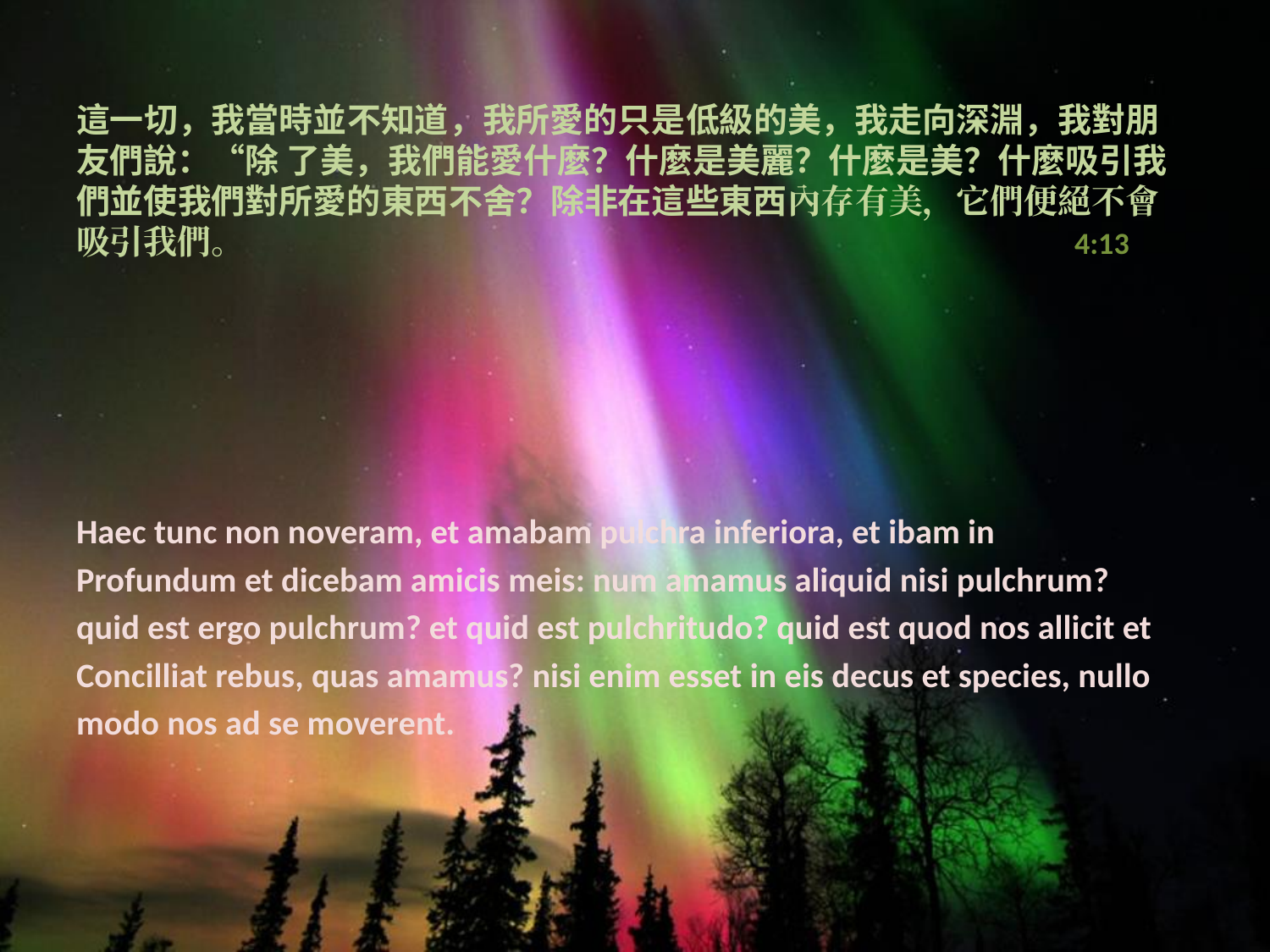

# 這一切，我當時並不知道，我所愛的只是低級的美，我走向深淵，我對朋友們說：“除 了美，我們能愛什麼？什麼是美麗？什麼是美？什麼吸引我們並使我們對所愛的東西不舍？除非在這些東西內存有美，它們便絕不會吸引我們。                                                                                                 4:13

Haec tunc non noveram, et amabam pulchra inferiora, et ibam in
Profundum et dicebam amicis meis: num amamus aliquid nisi pulchrum?
quid est ergo pulchrum? et quid est pulchritudo? quid est quod nos allicit et
Concilliat rebus, quas amamus? nisi enim esset in eis decus et species, nullo
modo nos ad se moverent.